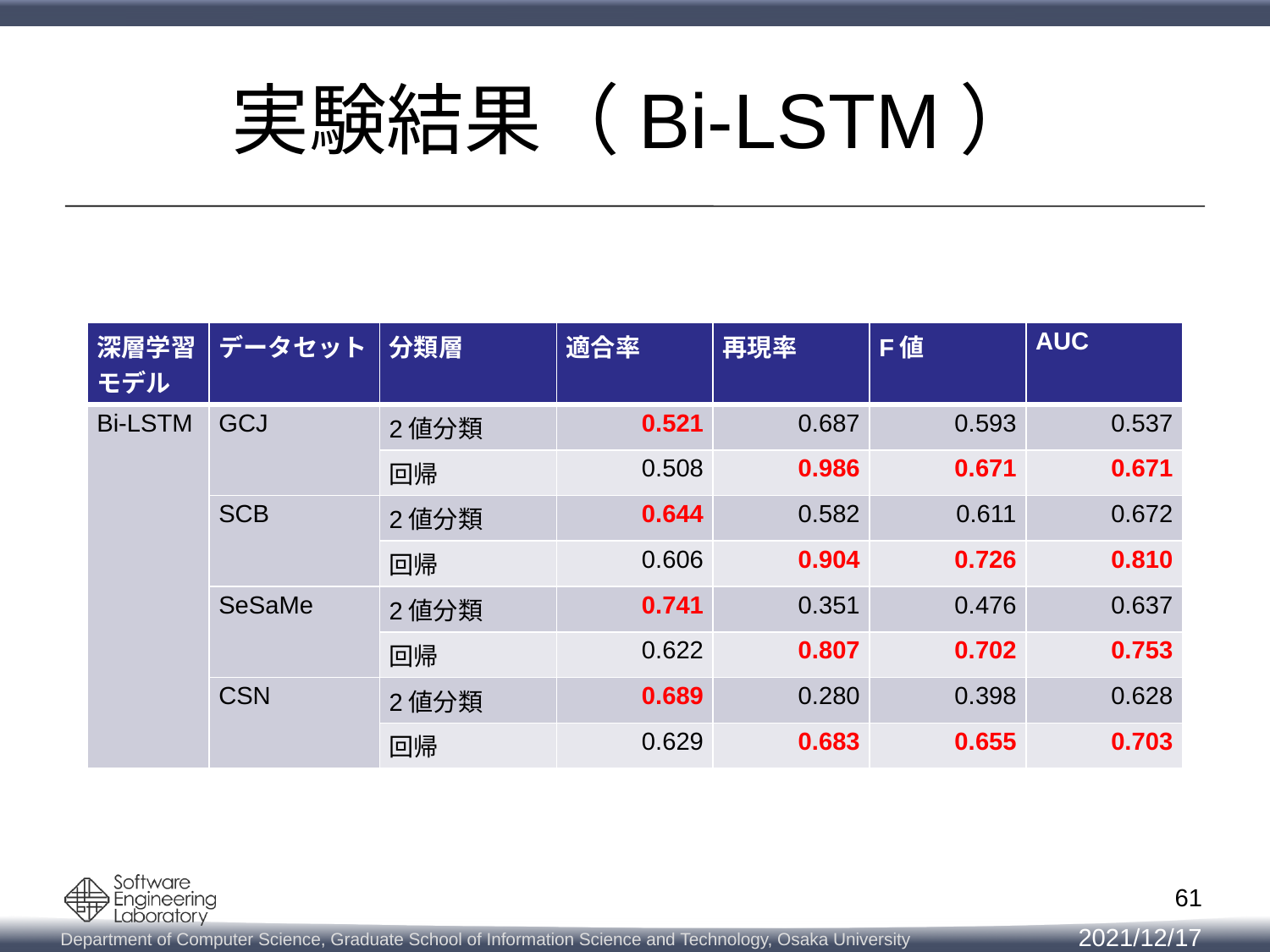

# 実験結果（Bi-LSTM）
| 深層学習 モデル | データセット | 分類層 | 適合率 | 再現率 | F値 | AUC |
| --- | --- | --- | --- | --- | --- | --- |
| Bi-LSTM | GCJ | 2値分類 | 0.521 | 0.687 | 0.593 | 0.537 |
|  |  | 回帰 | 0.508 | 0.986 | 0.671 | 0.671 |
|  | SCB | 2値分類 | 0.644 | 0.582 | 0.611 | 0.672 |
|  |  | 回帰 | 0.606 | 0.904 | 0.726 | 0.810 |
|  | SeSaMe | 2値分類 | 0.741 | 0.351 | 0.476 | 0.637 |
|  |  | 回帰 | 0.622 | 0.807 | 0.702 | 0.753 |
|  | CSN | 2値分類 | 0.689 | 0.280 | 0.398 | 0.628 |
|  |  | 回帰 | 0.629 | 0.683 | 0.655 | 0.703 |
61
2021/12/17